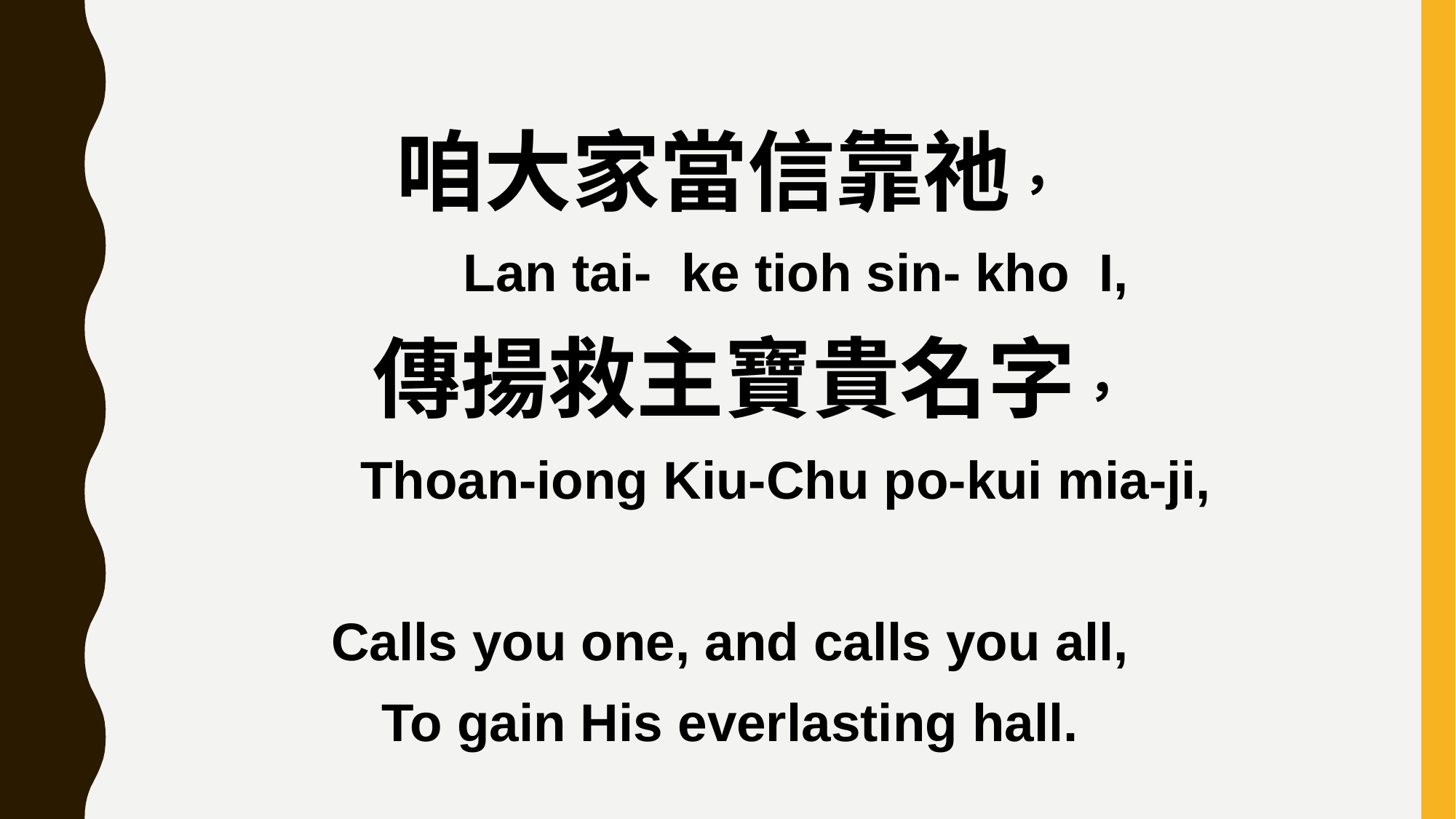

咱大家當信靠祂，
                  Lan tai-  ke tioh sin- kho  I,
 傳揚救主寶貴名字，
           Thoan-iong Kiu-Chu po-kui mia-ji,

Calls you one, and calls you all,
To gain His everlasting hall.